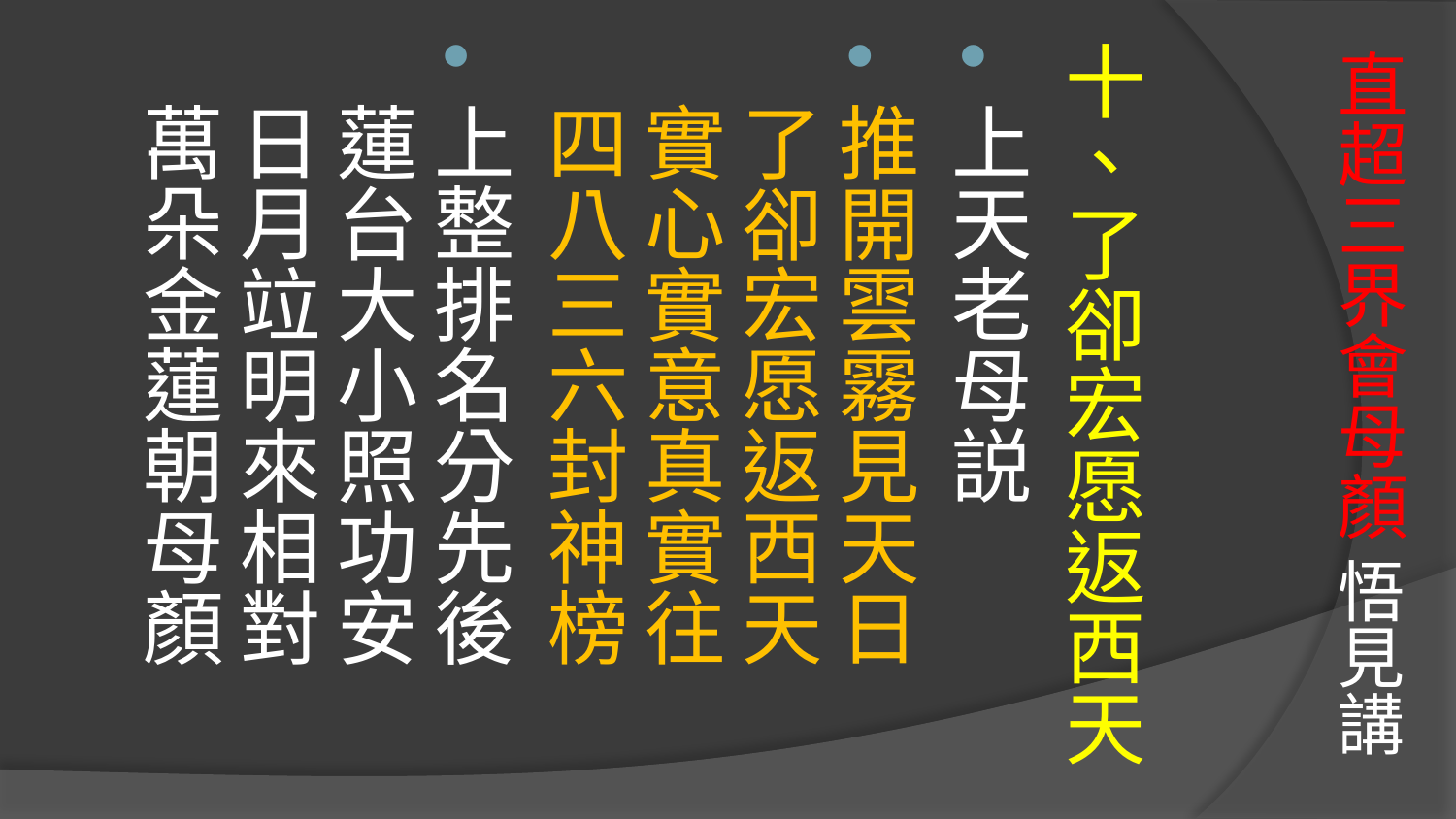

# 直超三界會母顏 悟見講
十、了卻宏愿返西天
上天老母説
推開雲霧見天日　了卻宏愿返西天　
實心實意真實往　四八三六封神榜
上整排名分先後　蓮台大小照功安　
日月竝明來相對　萬朵金蓮朝母顏